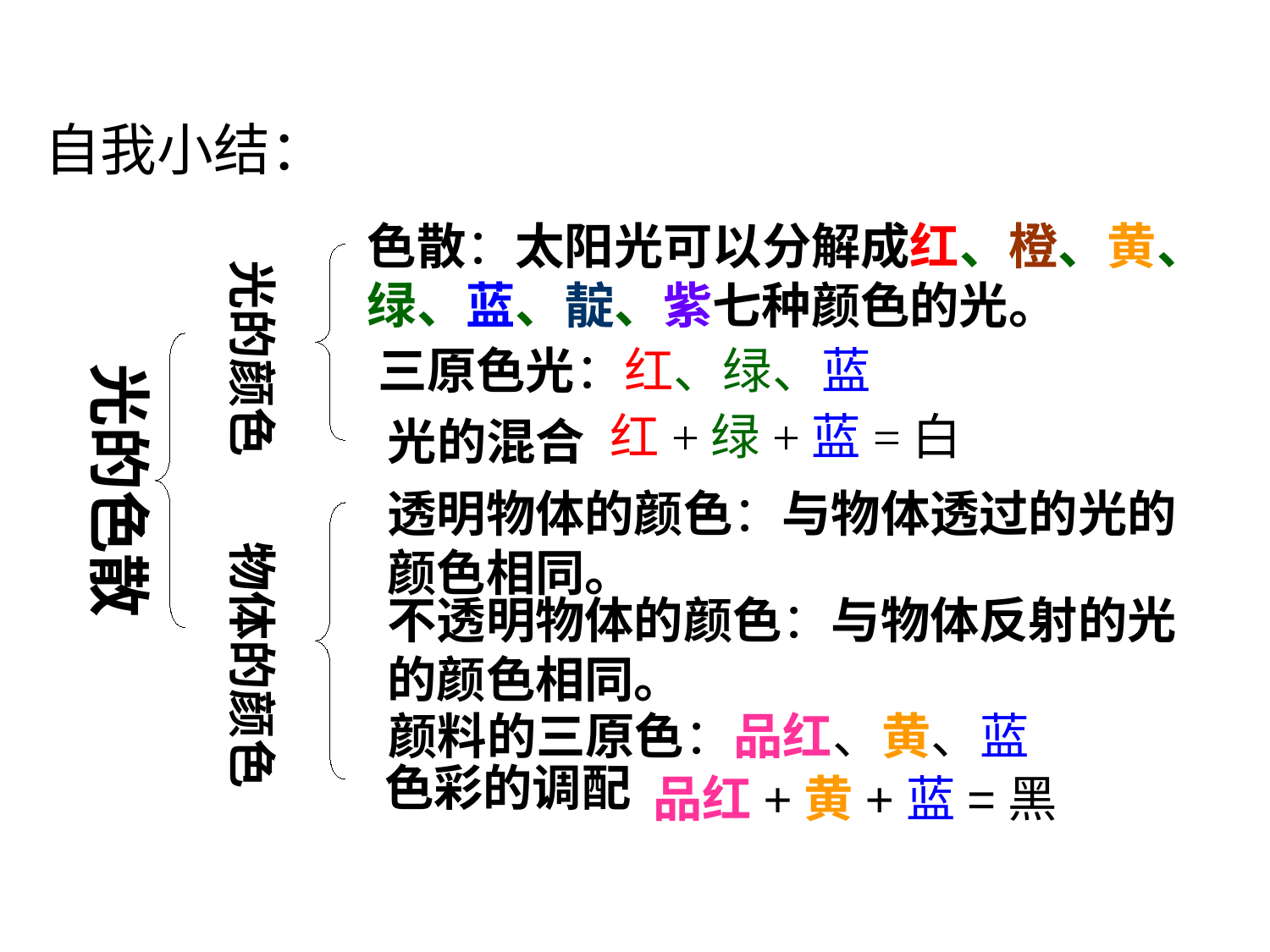

自我小结：
色散：太阳光可以分解成红、橙、黄、绿、蓝、靛、紫七种颜色的光。

光的颜色

三原色光：红、绿、蓝
光的色散
红+绿+蓝=白
光的混合
透明物体的颜色：与物体透过的光的颜色相同。

物体的颜色
不透明物体的颜色：与物体反射的光的颜色相同。
颜料的三原色：品红、黄、蓝
色彩的调配
品红+黄+蓝=黑